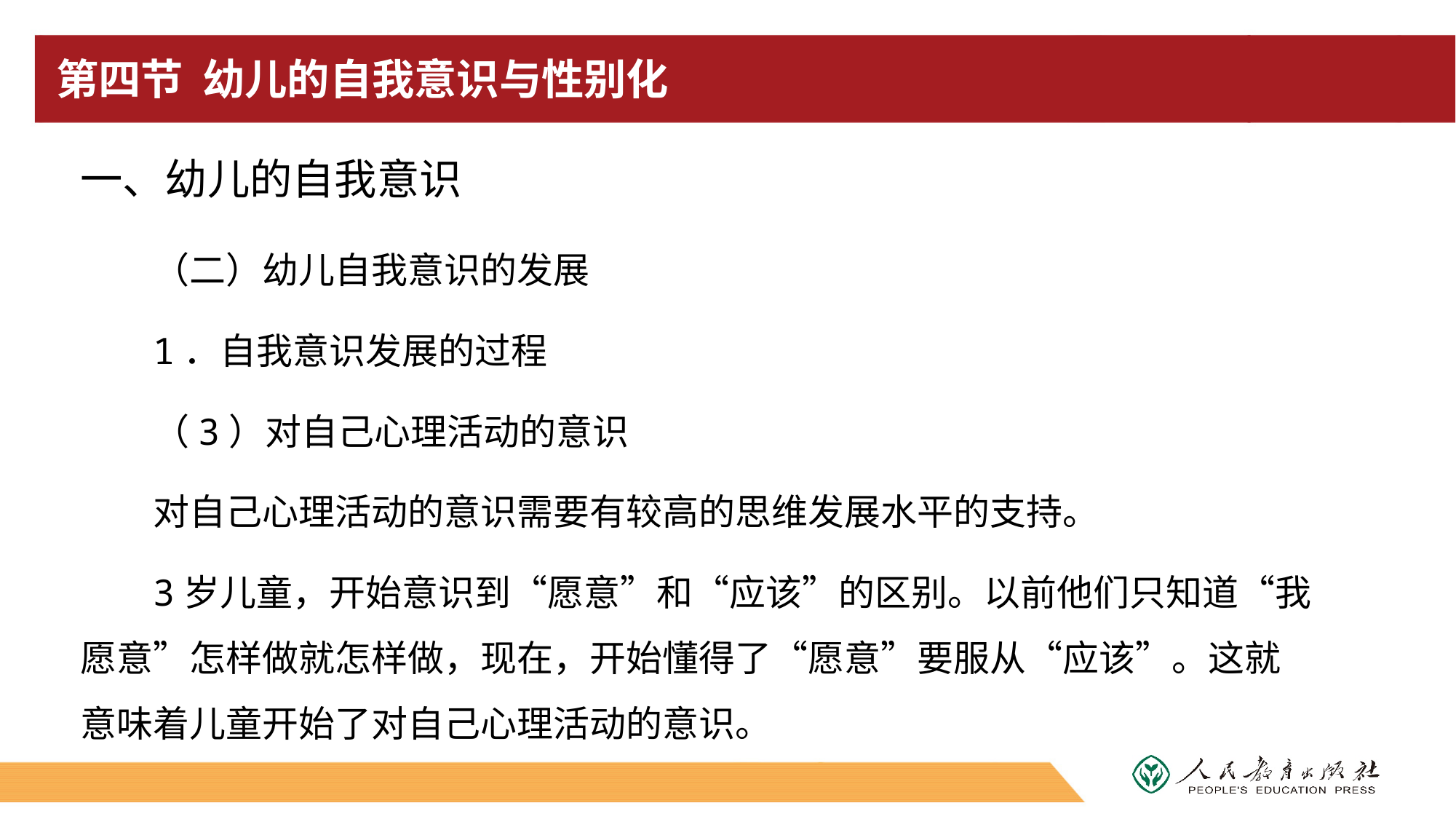

# 第四节  幼儿的自我意识与性别化
一、幼儿的自我意识
（二）幼儿自我意识的发展
1．自我意识发展的过程
（3）对自己心理活动的意识
对自己心理活动的意识需要有较高的思维发展水平的支持。
3岁儿童，开始意识到“愿意”和“应该”的区别。以前他们只知道“我愿意”怎样做就怎样做，现在，开始懂得了“愿意”要服从“应该”。这就意味着儿童开始了对自己心理活动的意识。